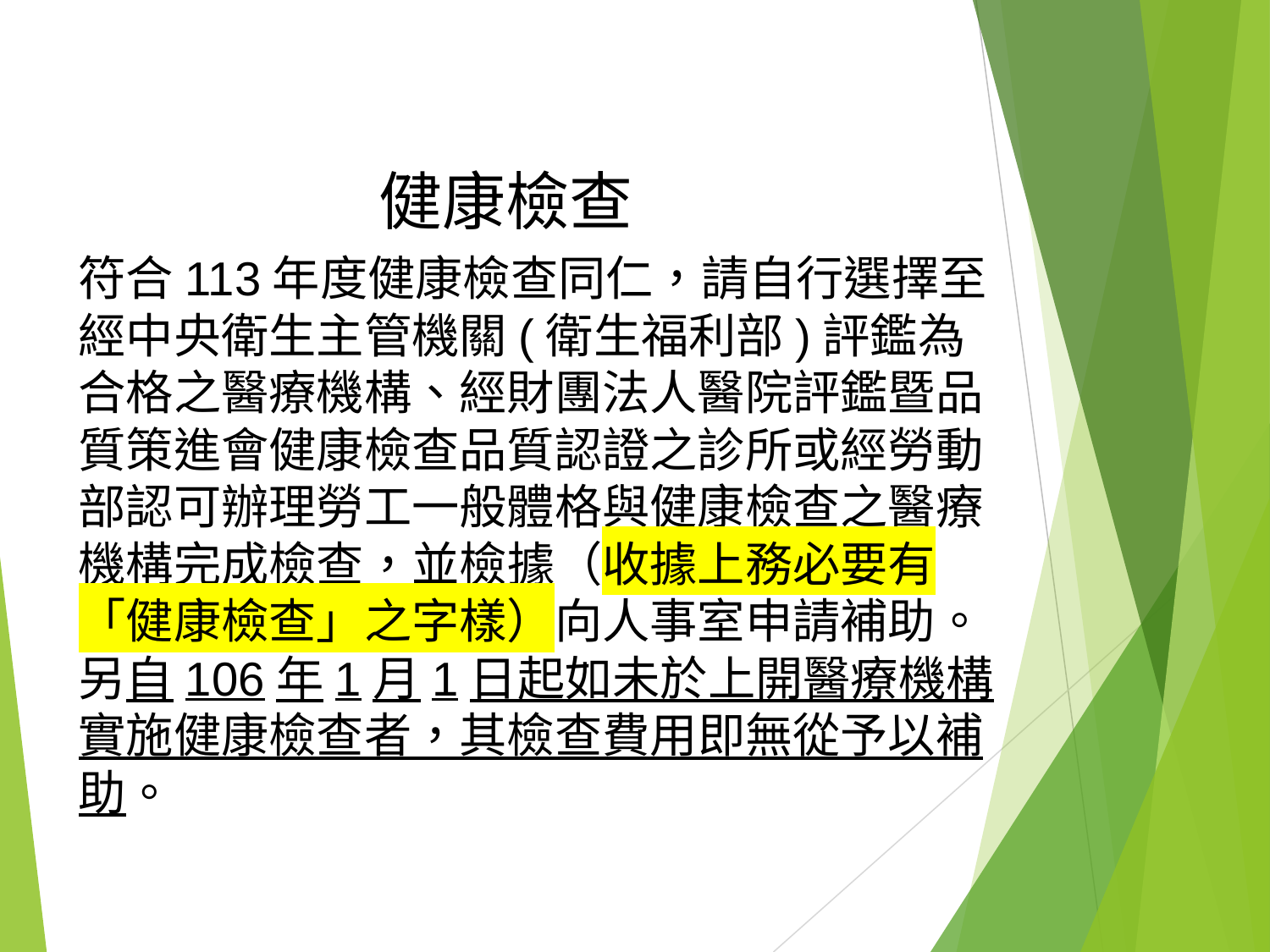

健康檢查
符合113年度健康檢查同仁，請自行選擇至經中央衛生主管機關(衛生福利部)評鑑為合格之醫療機構、經財團法人醫院評鑑暨品質策進會健康檢查品質認證之診所或經勞動部認可辦理勞工一般體格與健康檢查之醫療機構完成檢查，並檢據（收據上務必要有「健康檢查」之字樣）向人事室申請補助。另自106年1月1日起如未於上開醫療機構實施健康檢查者，其檢查費用即無從予以補助。